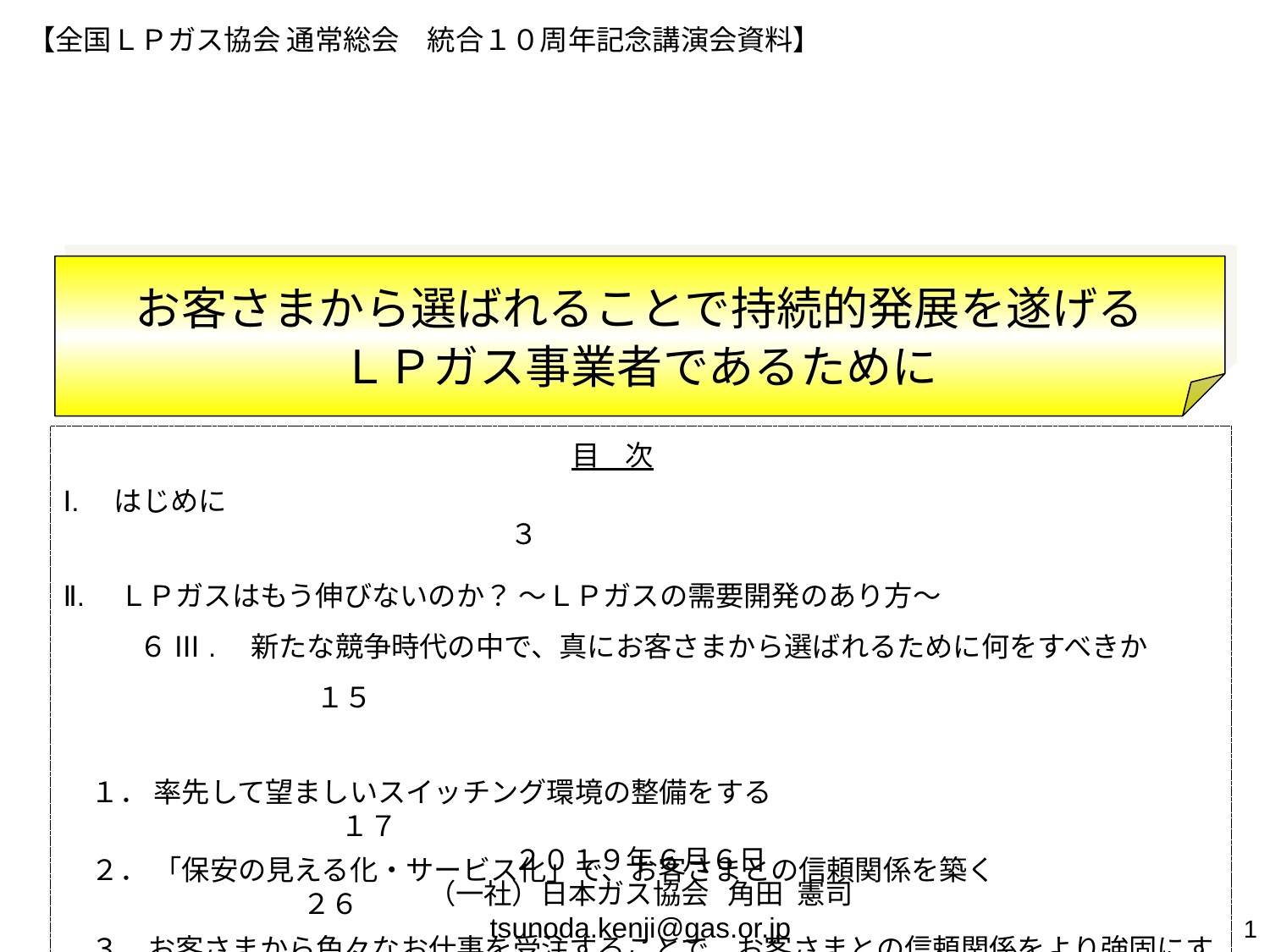

【全国ＬＰガス協会 通常総会　統合１０周年記念講演会資料】

お客さまから選ばれることで持続的発展を遂げる
ＬＰガス事業者であるために

目    次
Ⅰ.　はじめに　　　　　　　　　　　　　　　　　　　　　　　　　　　　　　　　　　　　　　　　　　　　　　　　　　　　３
Ⅱ.　ＬＰガスはもう伸びないのか？ ～ＬＰガスの需要開発のあり方～　　                  　　　　　　６ Ⅲ.　新たな競争時代の中で、真にお客さまから選ばれるために何をすべきか　　　　　　　　　　　１５
　１． 率先して望ましいスイッチング環境の整備をする　　　　　　　　　　　　　　　　　　　　　　　　　１７
　２． 「保安の見える化・サービス化」で、お客さまとの信頼関係を築く　　　　　　　　　　　　　　　　２６
　３．お客さまから色々なお仕事を受注することで、お客さまとの信頼関係をより強固にする　　３０
２０１９年６月６日
（一社）日本ガス協会   角田  憲司
tsunoda.kenji@gas.or.jp
1